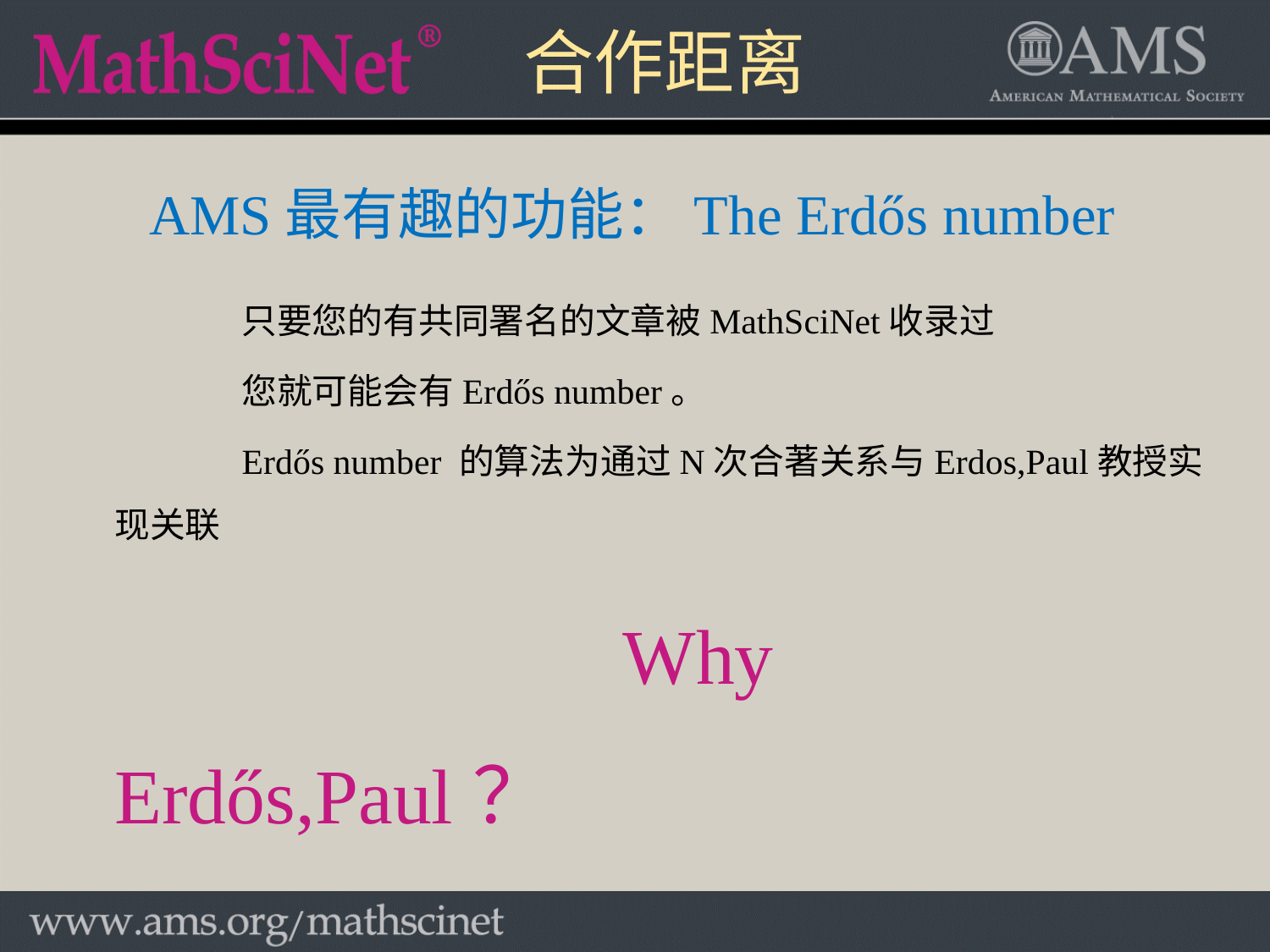

合作距离
AMS最有趣的功能：The Erdős number
	只要您的有共同署名的文章被MathSciNet收录过
	您就可能会有Erdős number。
	Erdős number 的算法为通过N次合著关系与Erdos,Paul教授实现关联
				Why Erdős,Paul？